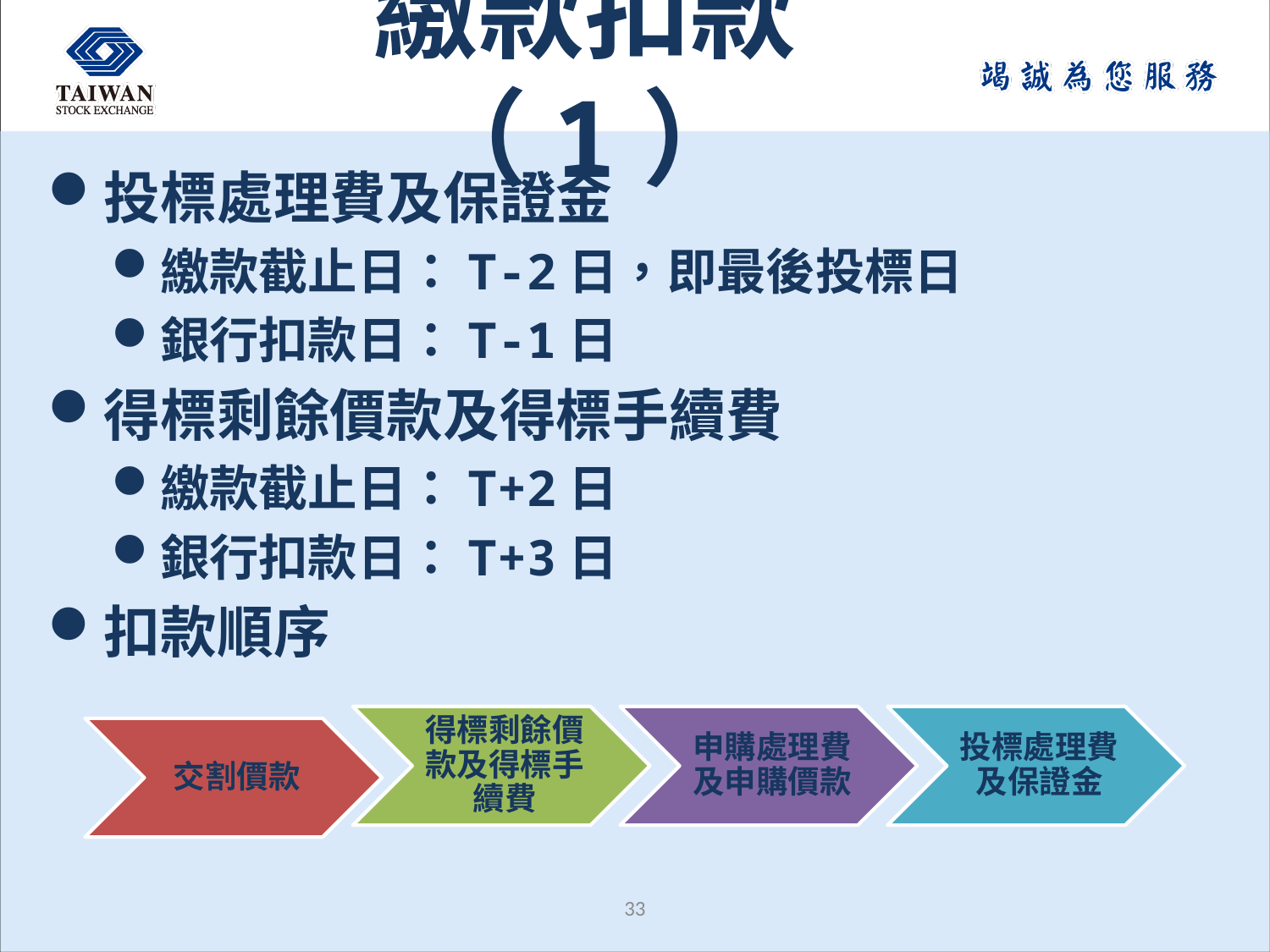

# 繳款扣款（1）
投標處理費及保證金
繳款截止日：T-2日，即最後投標日
銀行扣款日：T-1日
得標剩餘價款及得標手續費
繳款截止日：T+2日
銀行扣款日：T+3日
扣款順序

交割價款
得標剩餘價款及得標手續費
申購處理費及申購價款
投標處理費及保證金
33